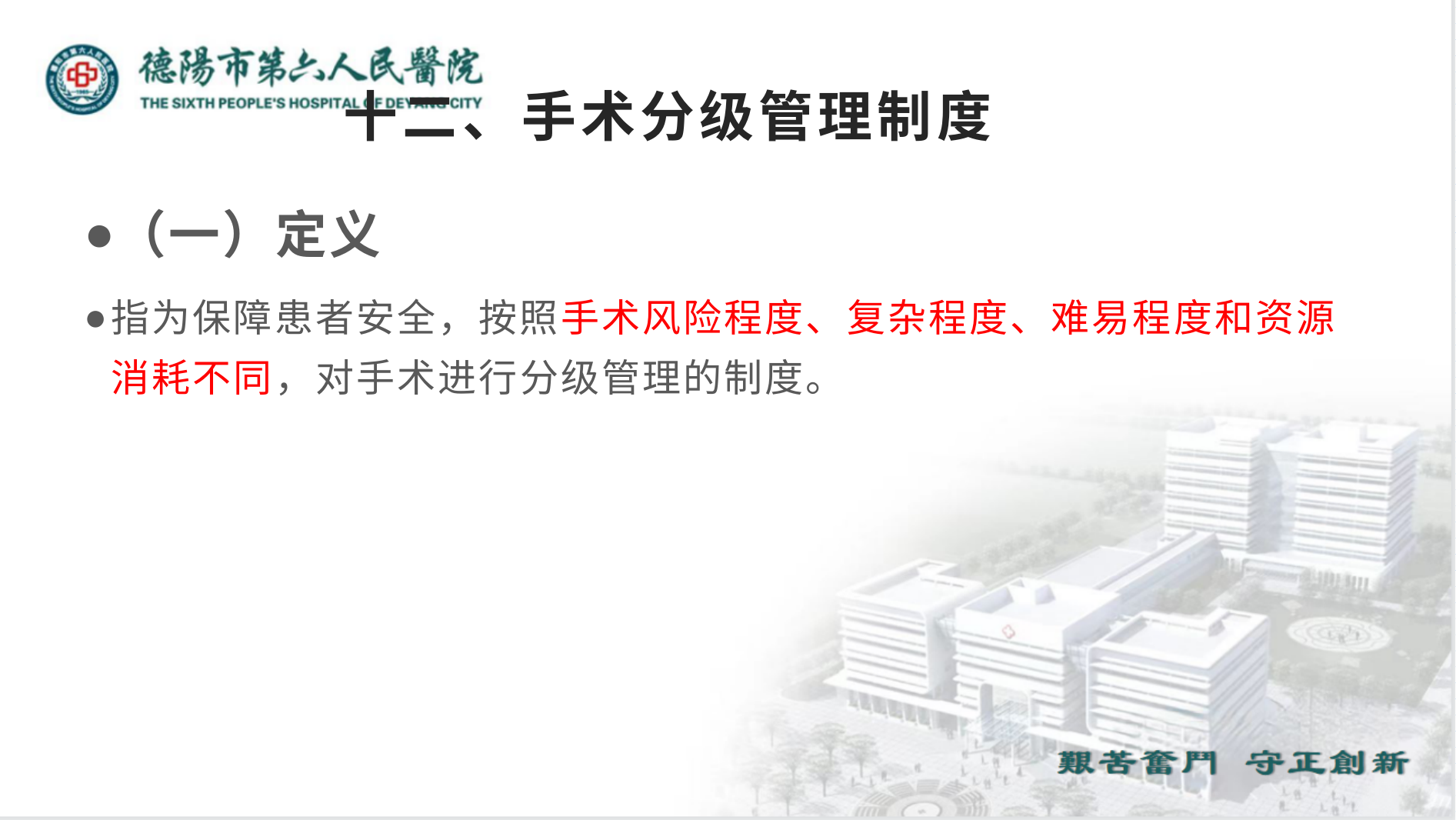

# 十二、手术分级管理制度
（一）定义
指为保障患者安全，按照手术风险程度、复杂程度、难易程度和资源消耗不同，对手术进行分级管理的制度。